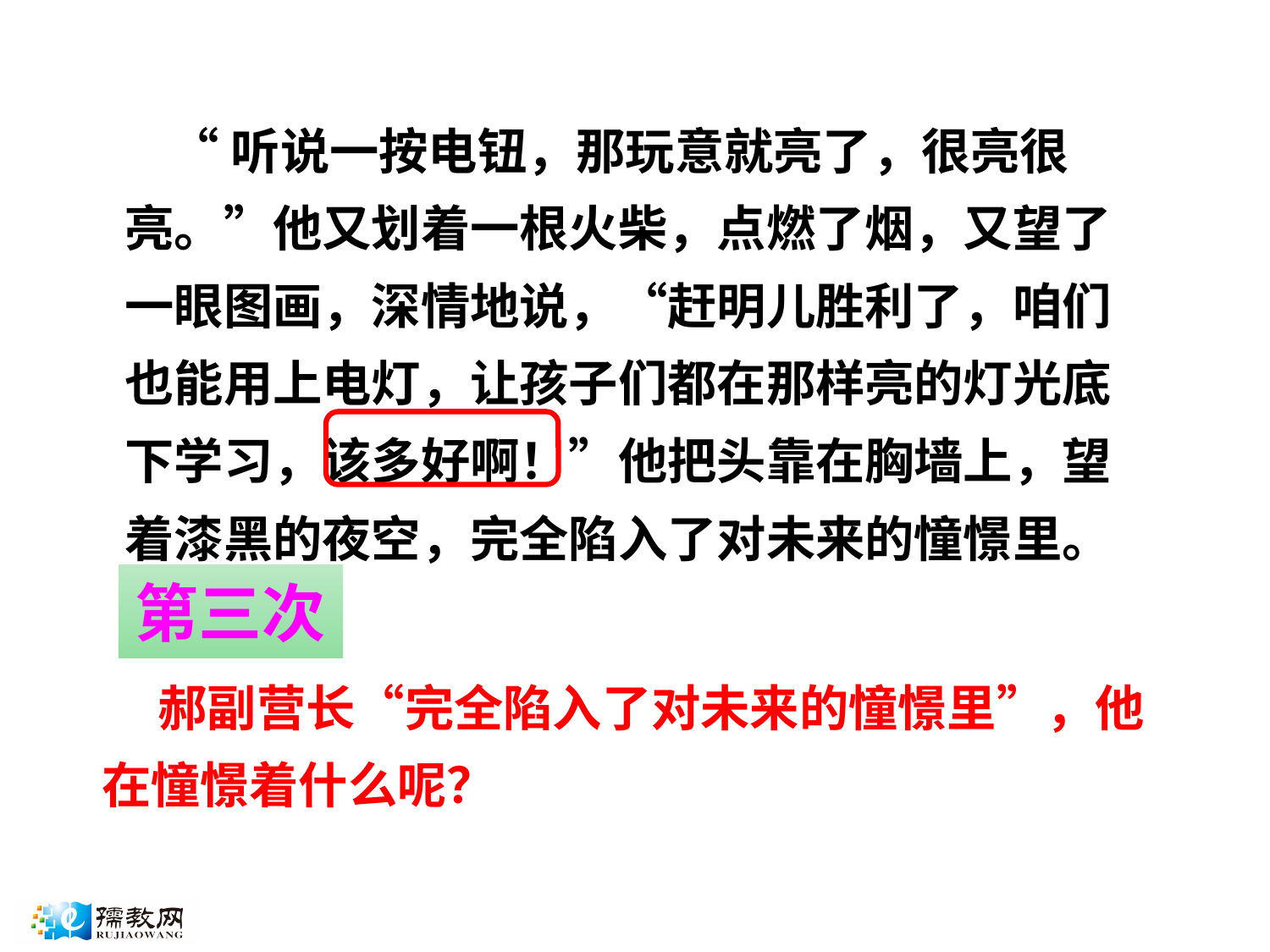

“听说一按电钮，那玩意就亮了，很亮很亮。”他又划着一根火柴，点燃了烟，又望了一眼图画，深情地说，“赶明儿胜利了，咱们也能用上电灯，让孩子们都在那样亮的灯光底下学习，该多好啊！”他把头靠在胸墙上，望着漆黑的夜空，完全陷入了对未来的憧憬里。

第三次
    郝副营长“完全陷入了对未来的憧憬里”，他在憧憬着什么呢？